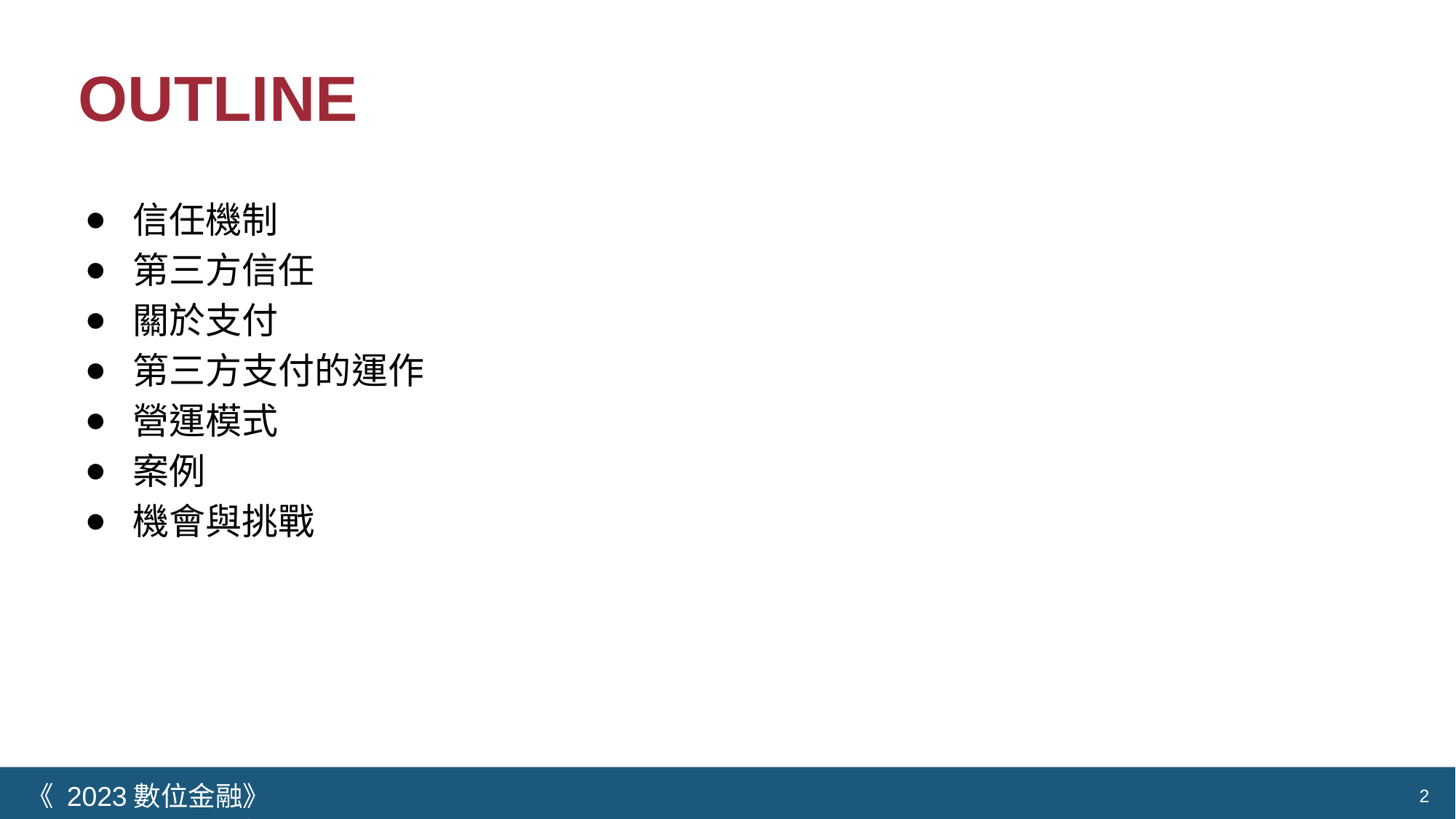

OUTLINE
信任機制
第三方信任
關於支付
第三方支付的運作
營運模式
案例
機會與挑戰
《 2023數位金融》                                                                                                                                             	NYCU.IIM.IEBI Lab
2